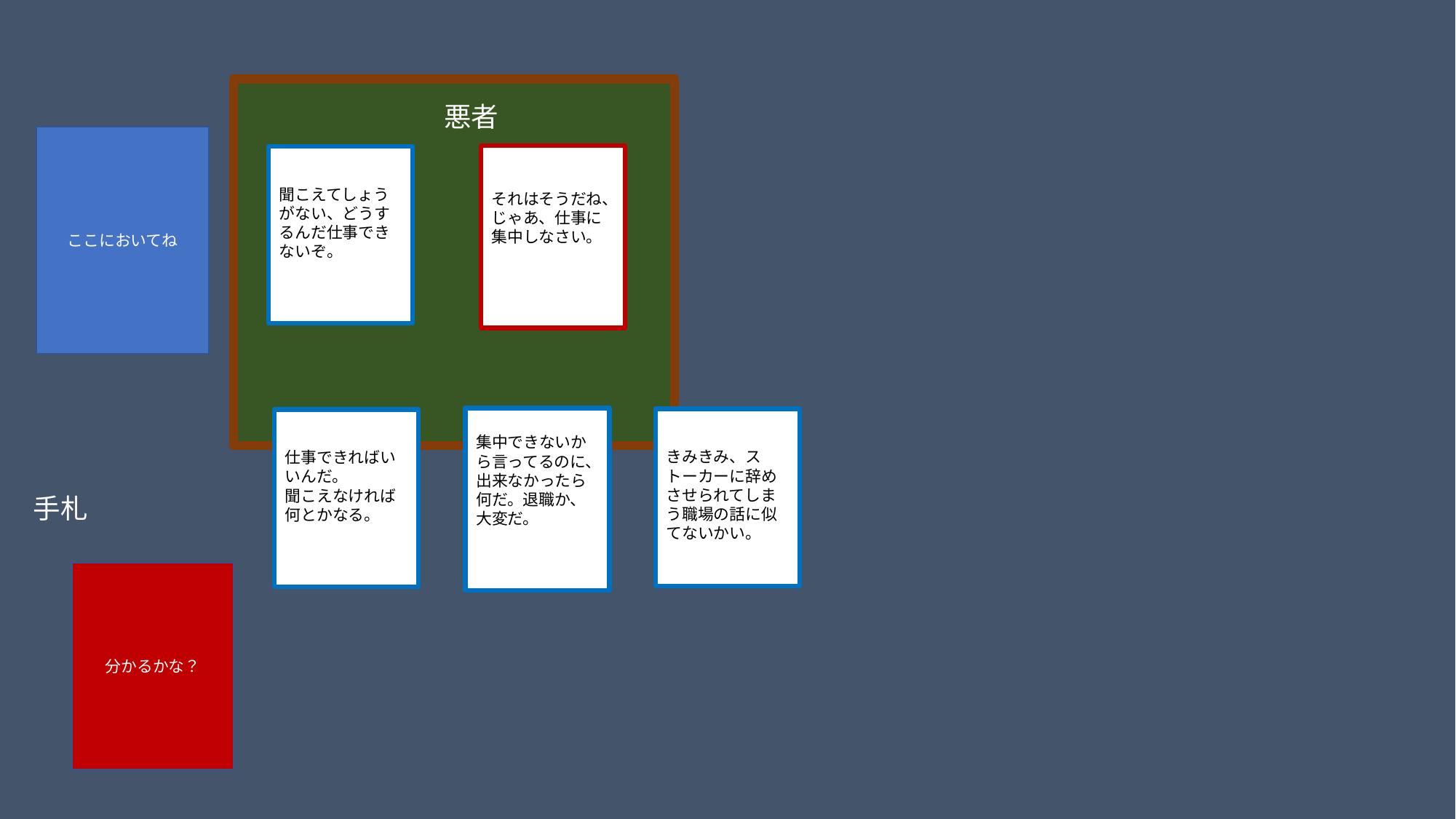

悪者
ここにおいてね

それはそうだね、じゃあ、仕事に集中しなさい。

聞こえてしょうがない、どうするんだ仕事できないぞ。

集中できないから言ってるのに、出来なかったら何だ。退職か、大変だ。

きみきみ、ストーカーに辞めさせられてしまう職場の話に似てないかい。

仕事できればいいんだ。
聞こえなければ何とかなる。

手札
分かるかな？